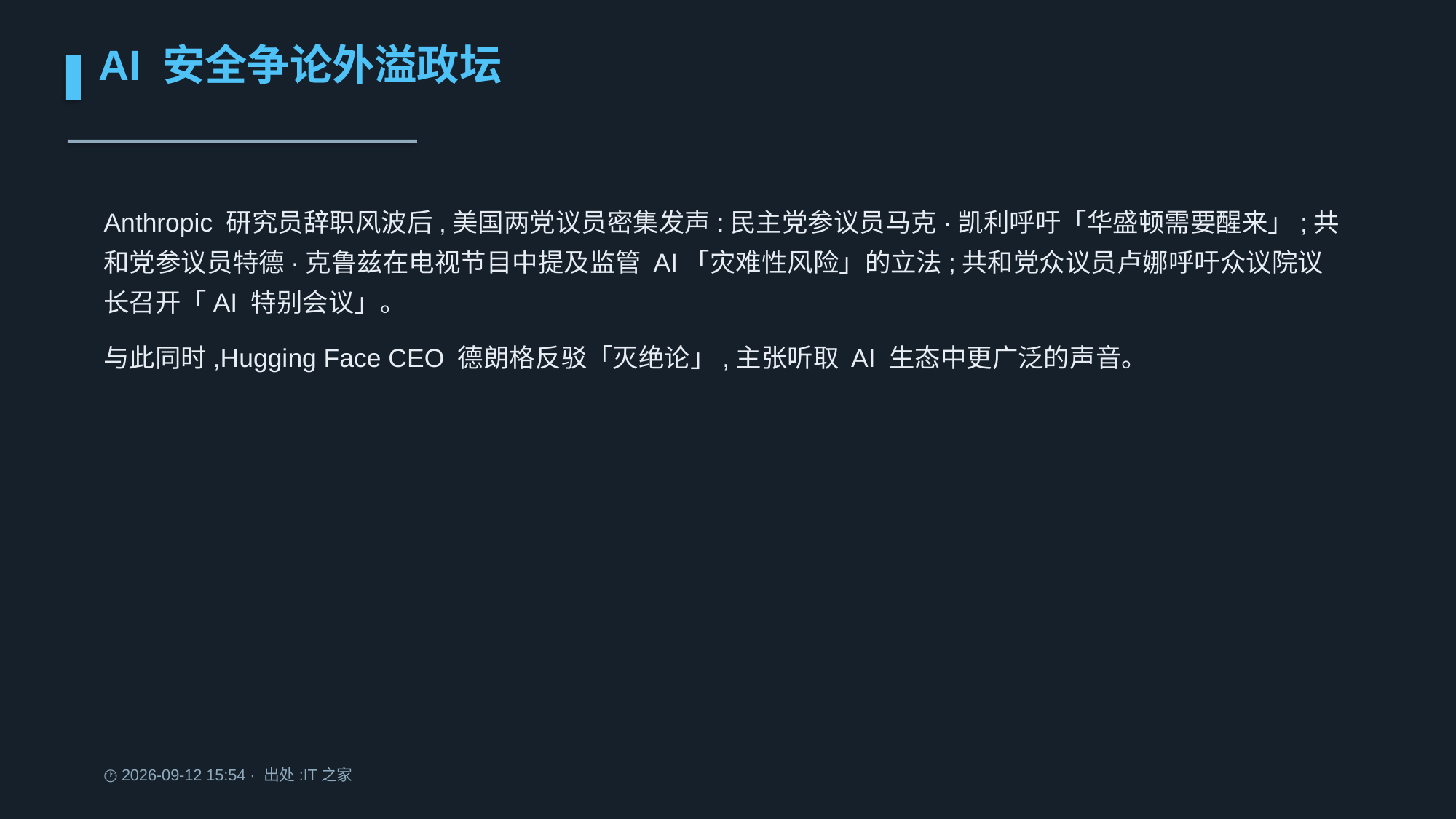

AI 安全争论外溢政坛

Anthropic 研究员辞职风波后,美国两党议员密集发声:民主党参议员马克·凯利呼吁「华盛顿需要醒来」;共和党参议员特德·克鲁兹在电视节目中提及监管 AI「灾难性风险」的立法;共和党众议员卢娜呼吁众议院议长召开「AI 特别会议」。
与此同时,Hugging Face CEO 德朗格反驳「灭绝论」,主张听取 AI 生态中更广泛的声音。
🕐 2026-09-12 15:54 · 出处:IT之家